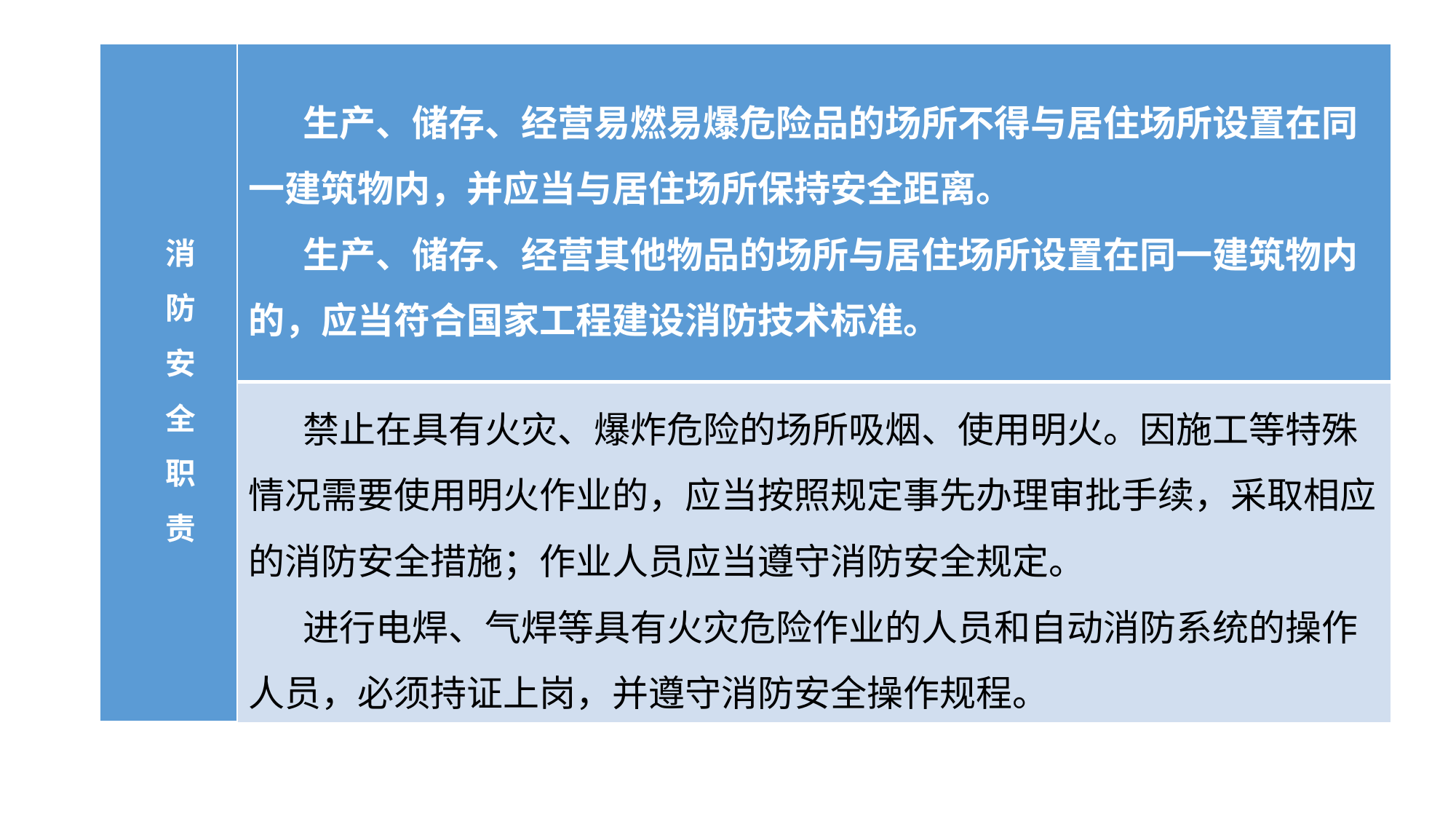

| 消 防 安 全 职 责 | 生产、储存、经营易燃易爆危险品的场所不得与居住场所设置在同一建筑物内，并应当与居住场所保持安全距离。 生产、储存、经营其他物品的场所与居住场所设置在同一建筑物内的，应当符合国家工程建设消防技术标准。 |
| --- | --- |
|  | 禁止在具有火灾、爆炸危险的场所吸烟、使用明火。因施工等特殊情况需要使用明火作业的，应当按照规定事先办理审批手续，采取相应的消防安全措施；作业人员应当遵守消防安全规定。 进行电焊、气焊等具有火灾危险作业的人员和自动消防系统的操作人员，必须持证上岗，并遵守消防安全操作规程。 |
#